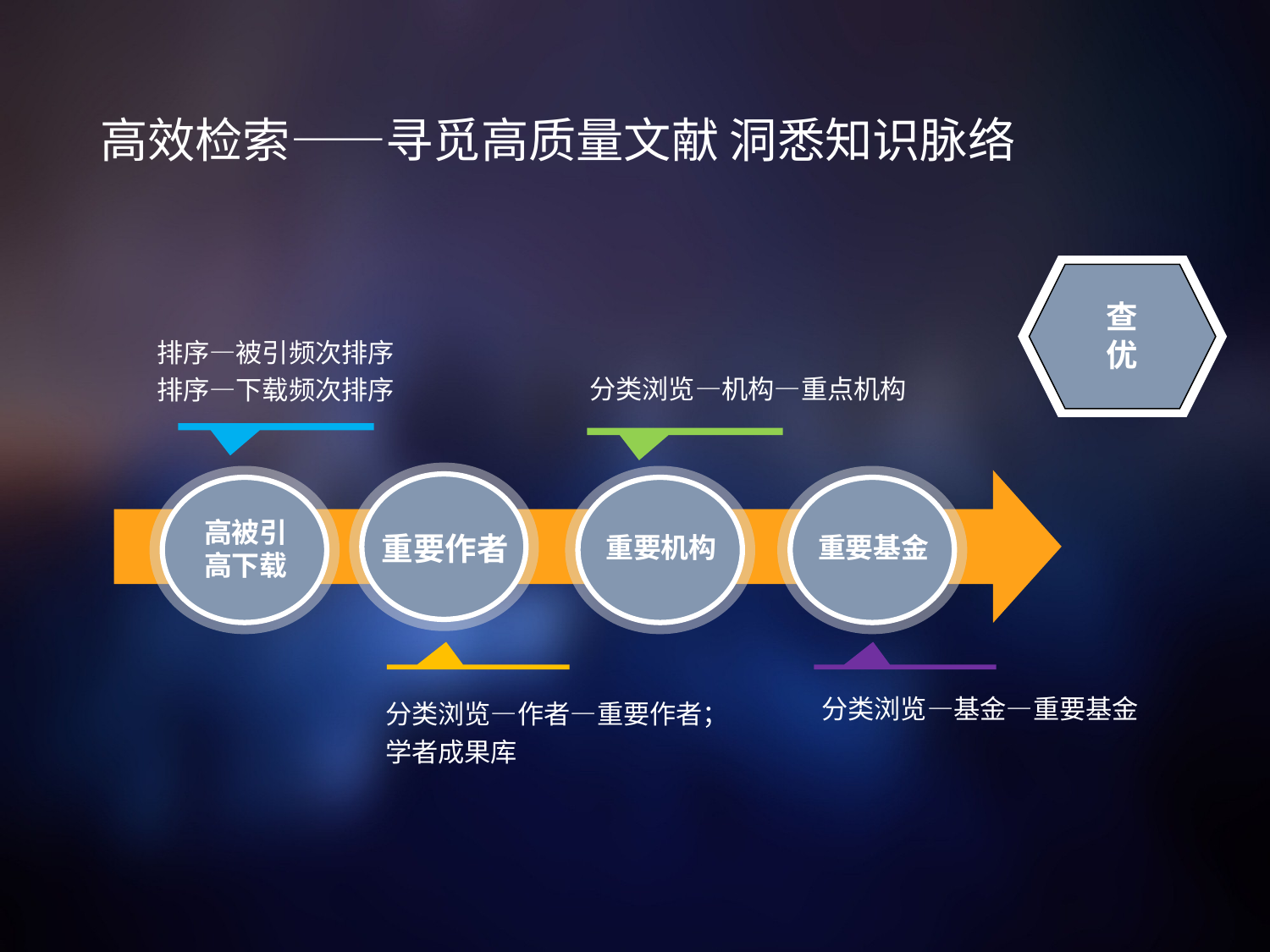

# 高效检索——寻觅高质量文献 洞悉知识脉络

查
优
排序—被引频次排序
排序—下载频次排序

分类浏览—机构—重点机构

重要作者

高被引
高下载

重要机构

重要基金

分类浏览—基金—重要基金
分类浏览—作者—重要作者；
学者成果库